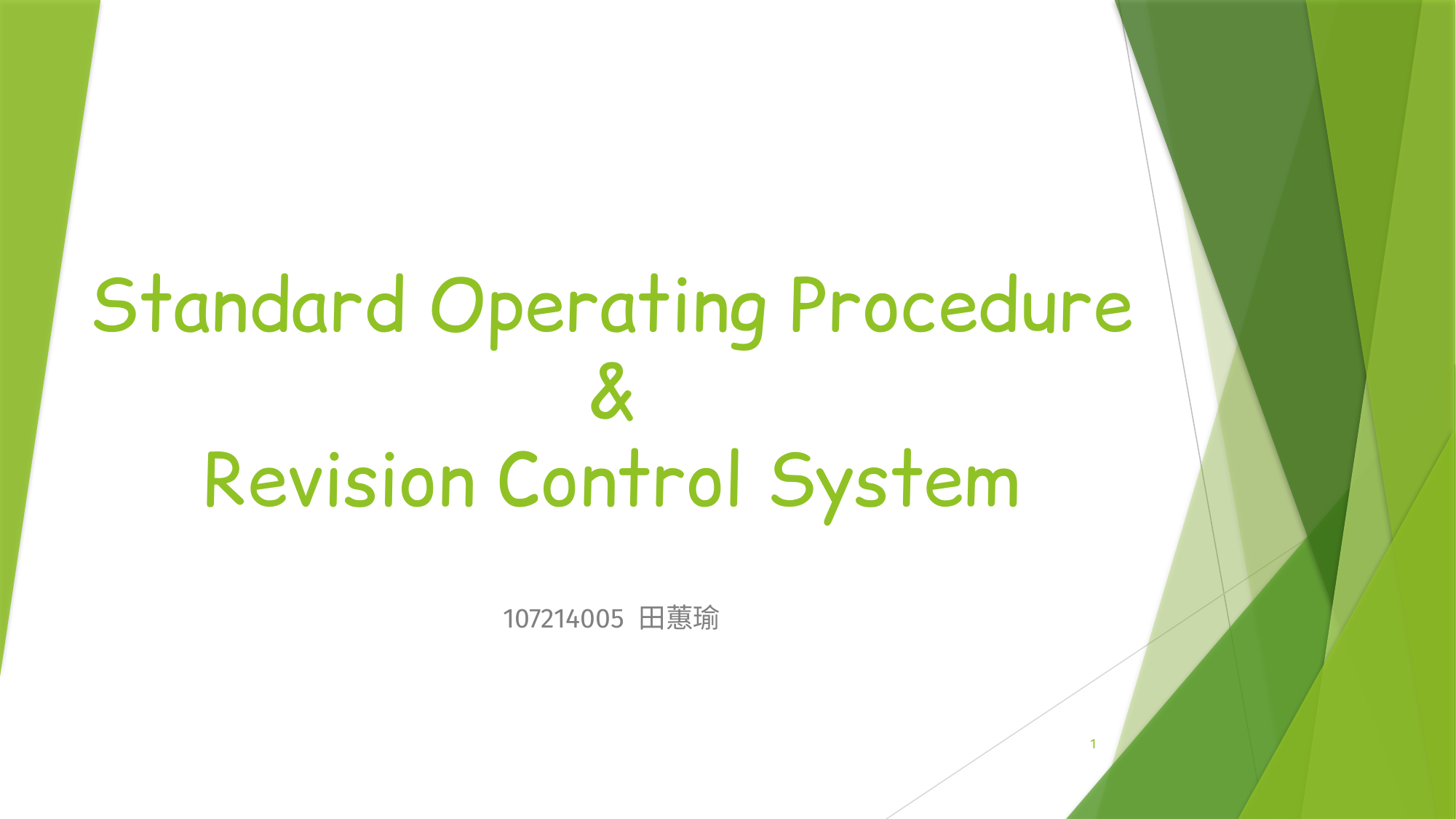

# Standard Operating Procedure & Revision Control System
107214005 田蕙瑜
1